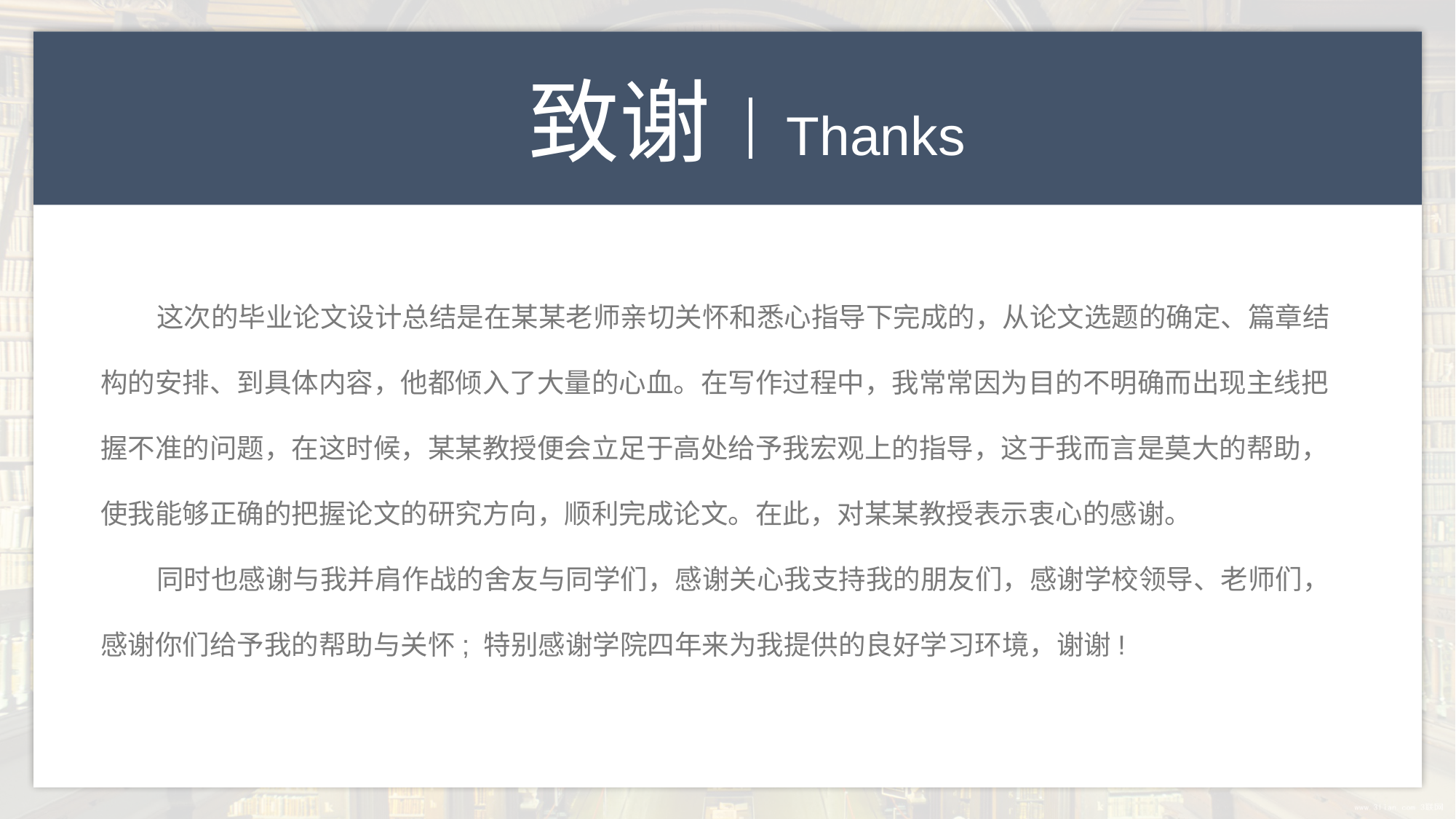

致谢
Thanks
        这次的毕业论文设计总结是在某某老师亲切关怀和悉心指导下完成的，从论文选题的确定、篇章结构的安排、到具体内容，他都倾入了大量的心血。在写作过程中，我常常因为目的不明确而出现主线把握不准的问题，在这时候，某某教授便会立足于高处给予我宏观上的指导，这于我而言是莫大的帮助，使我能够正确的把握论文的研究方向，顺利完成论文。在此，对某某教授表示衷心的感谢。
        同时也感谢与我并肩作战的舍友与同学们，感谢关心我支持我的朋友们，感谢学校领导、老师们，感谢你们给予我的帮助与关怀; 特别感谢学院四年来为我提供的良好学习环境，谢谢!